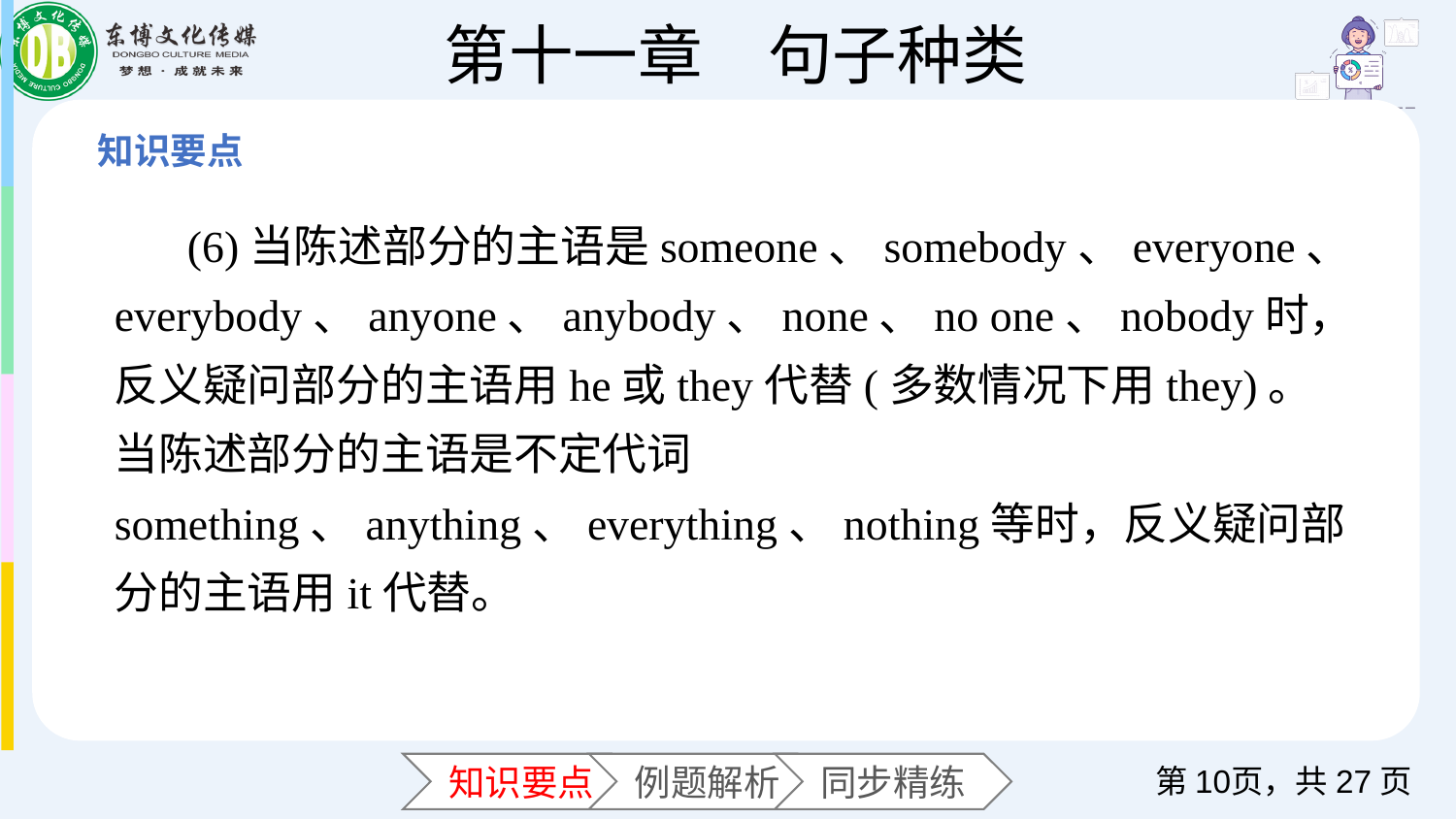

(6)当陈述部分的主语是someone、somebody、everyone、everybody、anyone、anybody、none、no one、nobody时，反义疑问部分的主语用he或they代替(多数情况下用they)。当陈述部分的主语是不定代词something、anything、everything、nothing等时，反义疑问部分的主语用it代替。